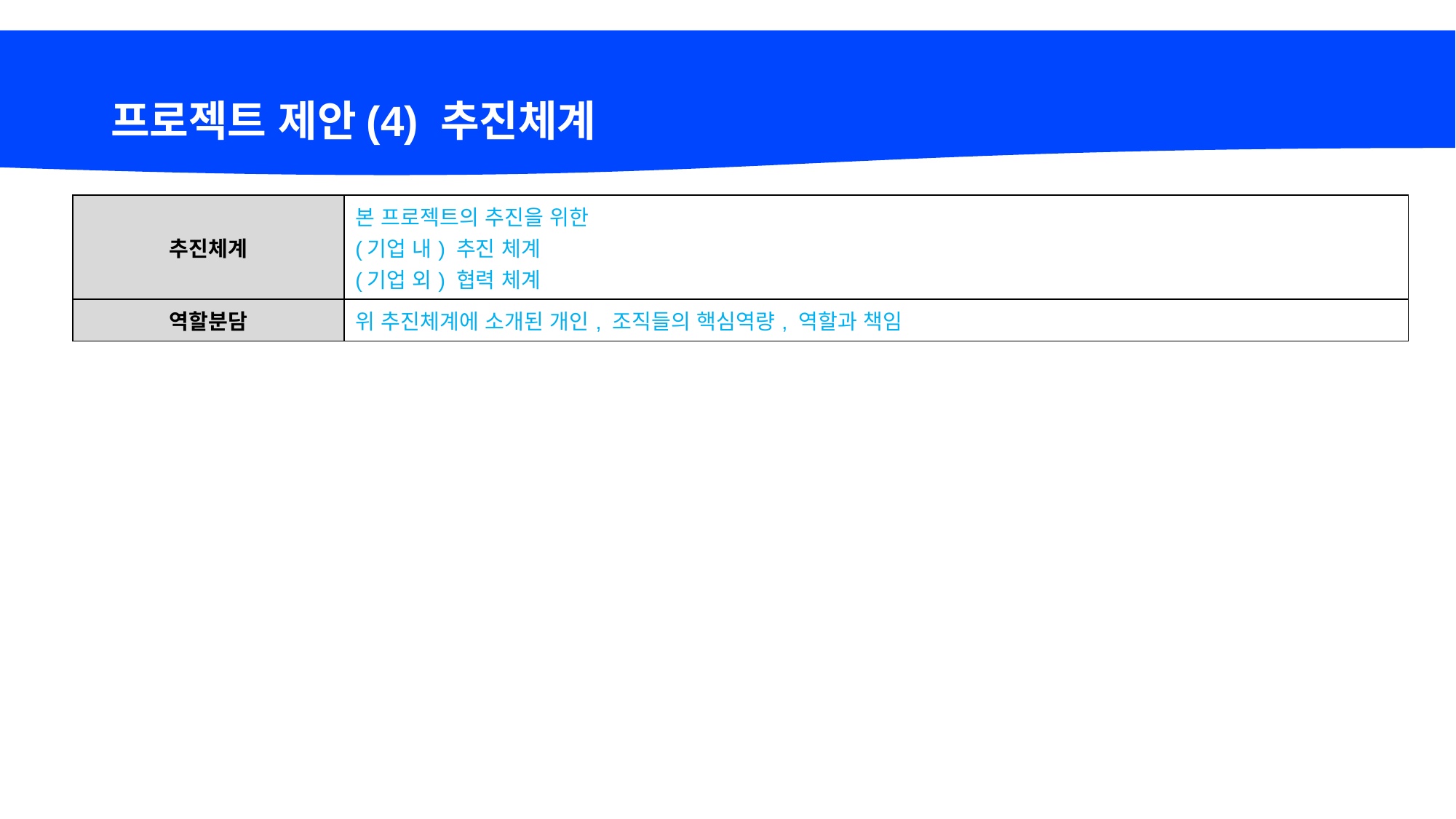

# 프로젝트 제안(4) 추진체계
| 추진체계 | 본 프로젝트의 추진을 위한 (기업 내) 추진 체계 (기업 외) 협력 체계 |
| --- | --- |
| 역할분담 | 위 추진체계에 소개된 개인, 조직들의 핵심역량, 역할과 책임 |